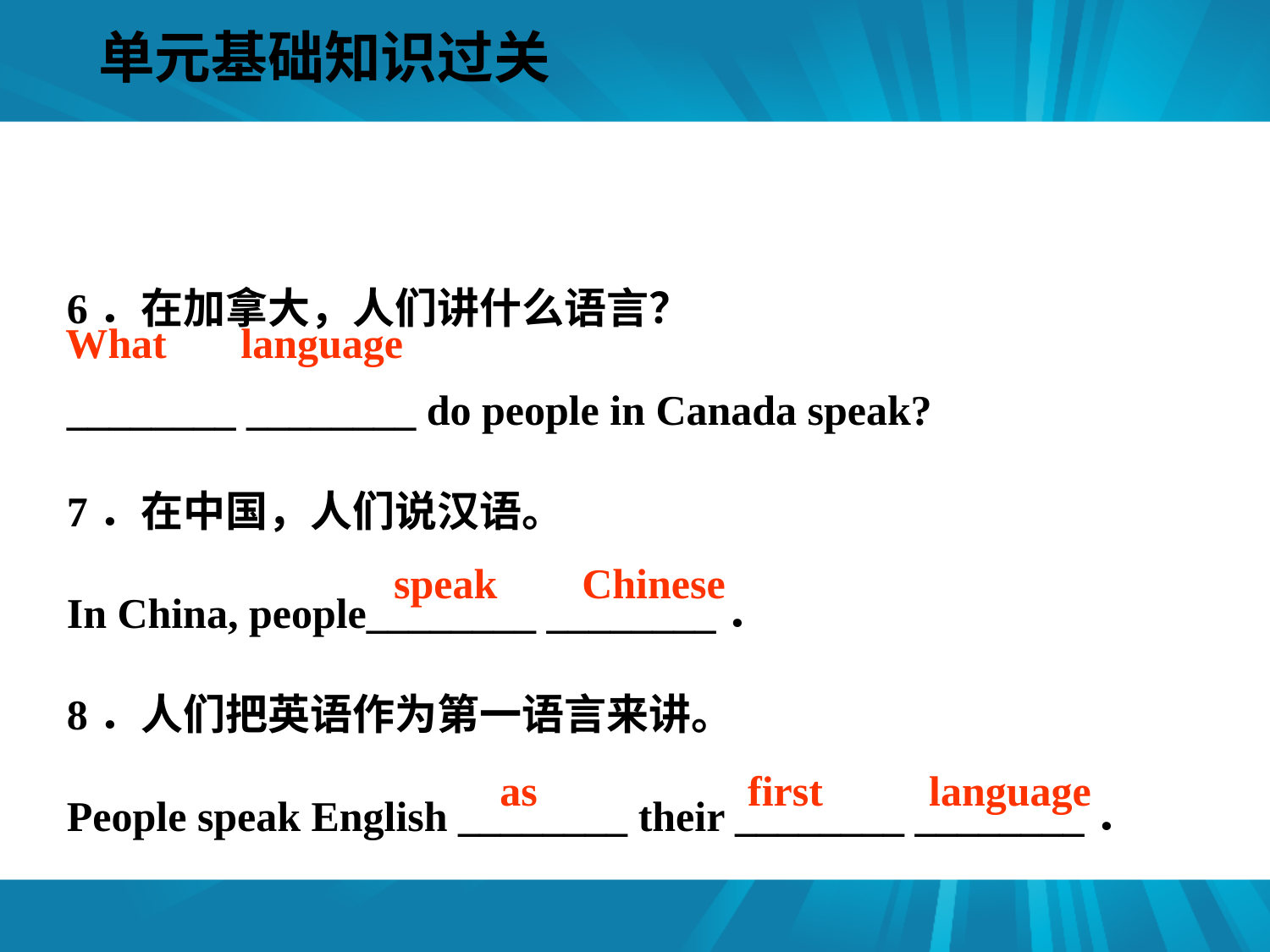

单元基础知识过关
#
6．在加拿大，人们讲什么语言？
________ ________ do people in Canada speak?
7．在中国，人们说汉语。
In China, people________ ________．
8．人们把英语作为第一语言来讲。
People speak English ________ their ________ ________．
What       language
speak        Chinese
as
first          language